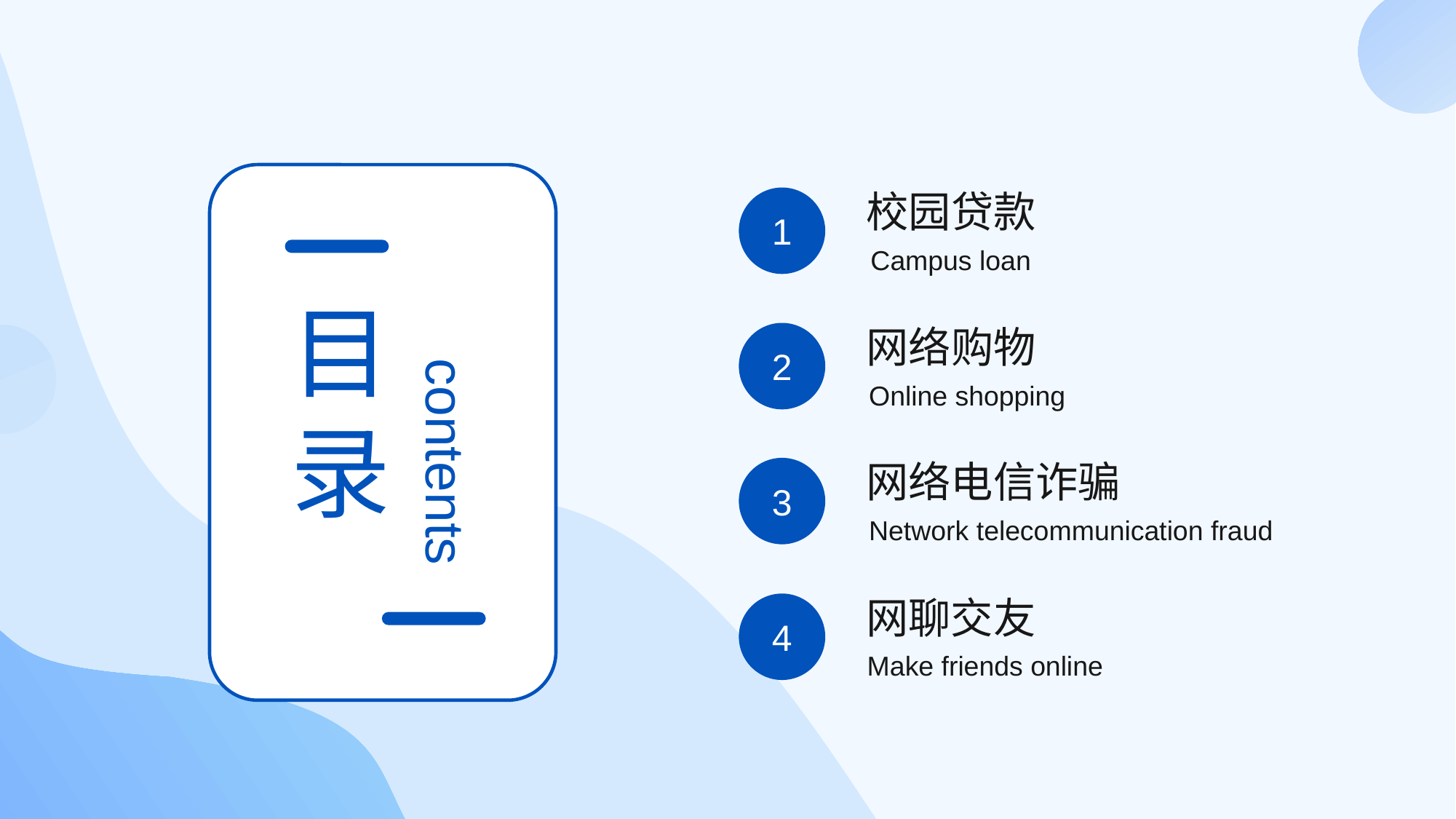

校园贷款
Campus loan
1

目
录
contents

网络购物
Online shopping
2

网络电信诈骗
Network telecommunication fraud
3

网聊交友
Make friends online
4